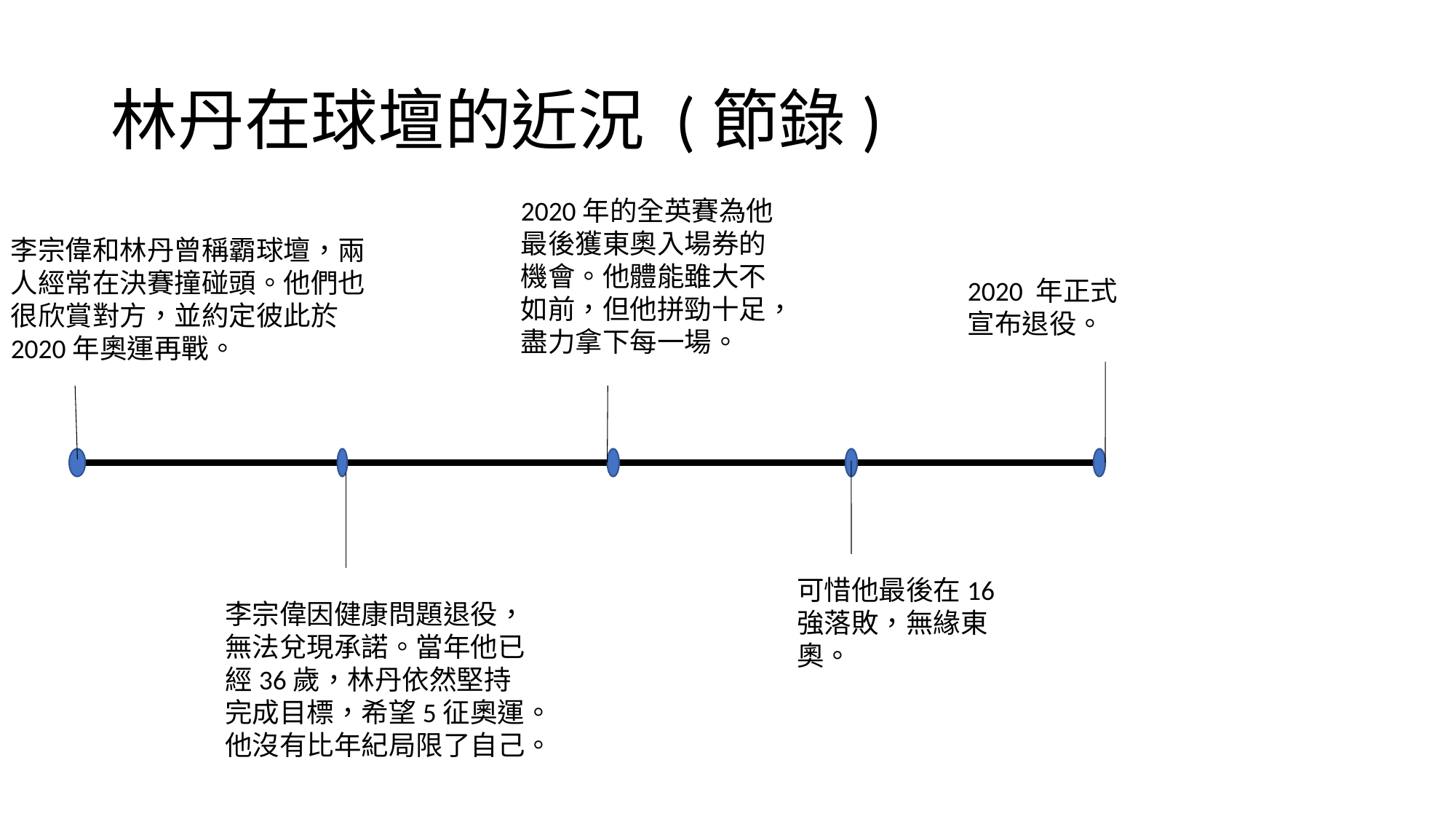

# 林丹在球壇的近況 (節錄)
2020年的全英賽為他最後獲東奧入場券的機會。他體能雖大不如前，但他拼勁十足，盡力拿下每一場。
李宗偉和林丹曾稱霸球壇，兩人經常在決賽撞碰頭。他們也很欣賞對方，並約定彼此於2020年奧運再戰。
2020 年正式宣布退役。

可惜他最後在16強落敗，無緣東奧。
李宗偉因健康問題退役，無法兌現承諾。當年他已經36歲，林丹依然堅持完成目標，希望5征奧運。他沒有比年紀局限了自己。